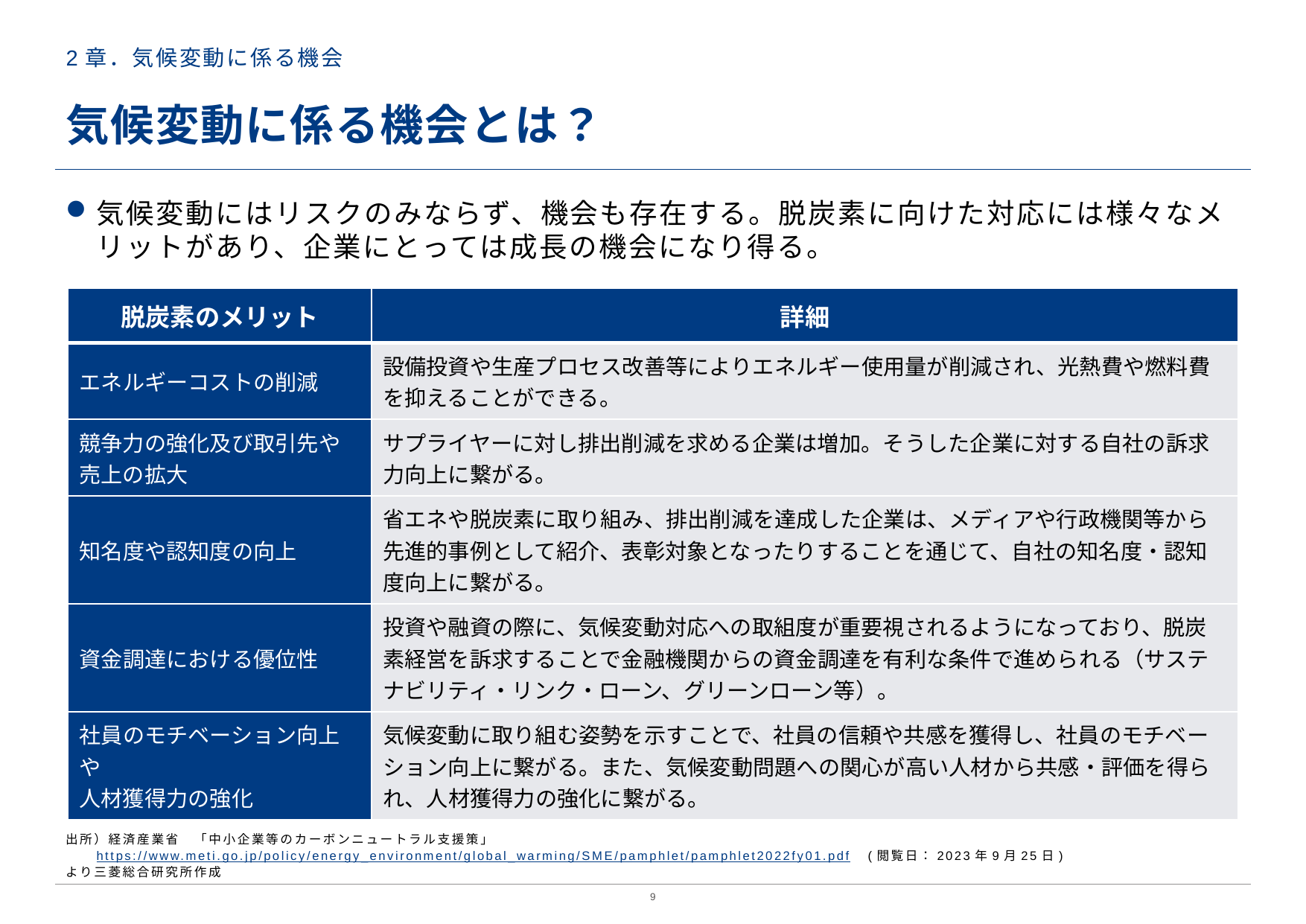

# 2章．気候変動に係る機会
気候変動に係る機会とは？
気候変動にはリスクのみならず、機会も存在する。脱炭素に向けた対応には様々なメリットがあり、企業にとっては成長の機会になり得る。
| 脱炭素のメリット | 詳細 |
| --- | --- |
| エネルギーコストの削減 | 設備投資や生産プロセス改善等によりエネルギー使用量が削減され、光熱費や燃料費を抑えることができる。 |
| 競争力の強化及び取引先や 売上の拡大 | サプライヤーに対し排出削減を求める企業は増加。そうした企業に対する自社の訴求力向上に繋がる。 |
| 知名度や認知度の向上 | 省エネや脱炭素に取り組み、排出削減を達成した企業は、メディアや行政機関等から先進的事例として紹介、表彰対象となったりすることを通じて、自社の知名度・認知度向上に繋がる。 |
| 資金調達における優位性 | 投資や融資の際に、気候変動対応への取組度が重要視されるようになっており、脱炭素経営を訴求することで金融機関からの資金調達を有利な条件で進められる（サステナビリティ・リンク・ローン、グリーンローン等）。 |
| 社員のモチベーション向上や 人材獲得力の強化 | 気候変動に取り組む姿勢を示すことで、社員の信頼や共感を獲得し、社員のモチベーション向上に繋がる。また、気候変動問題への関心が高い人材から共感・評価を得られ、人材獲得力の強化に繋がる。 |
出所）経済産業省　「中小企業等のカーボンニュートラル支援策」https://www.meti.go.jp/policy/energy_environment/global_warming/SME/pamphlet/pamphlet2022fy01.pdf　(閲覧日：2023年9月25日)
より三菱総合研究所作成